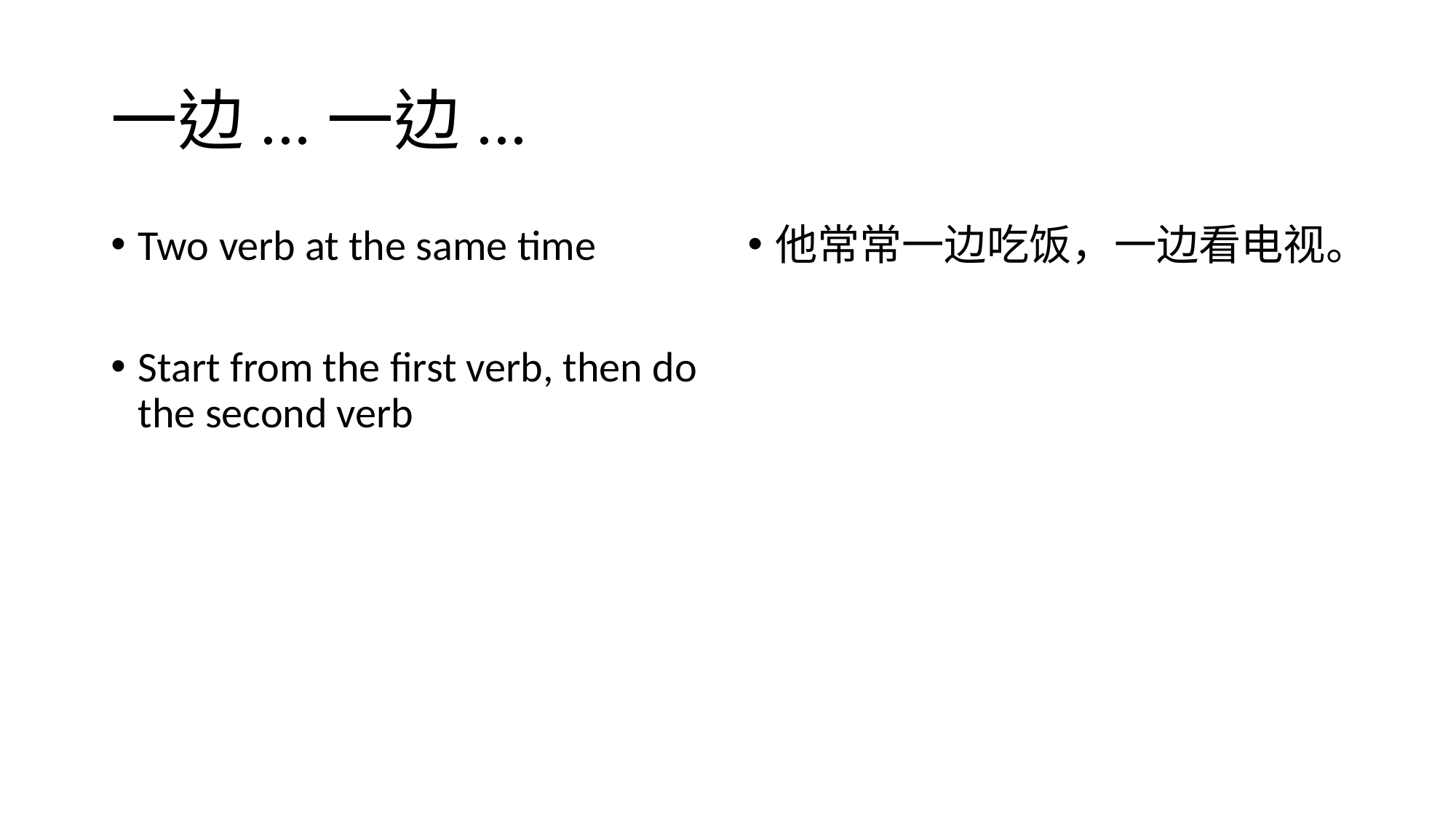

# 一边...一边...
Two verb at the same time

Start from the first verb, then do the second verb
他常常一边吃饭，一边看电视。